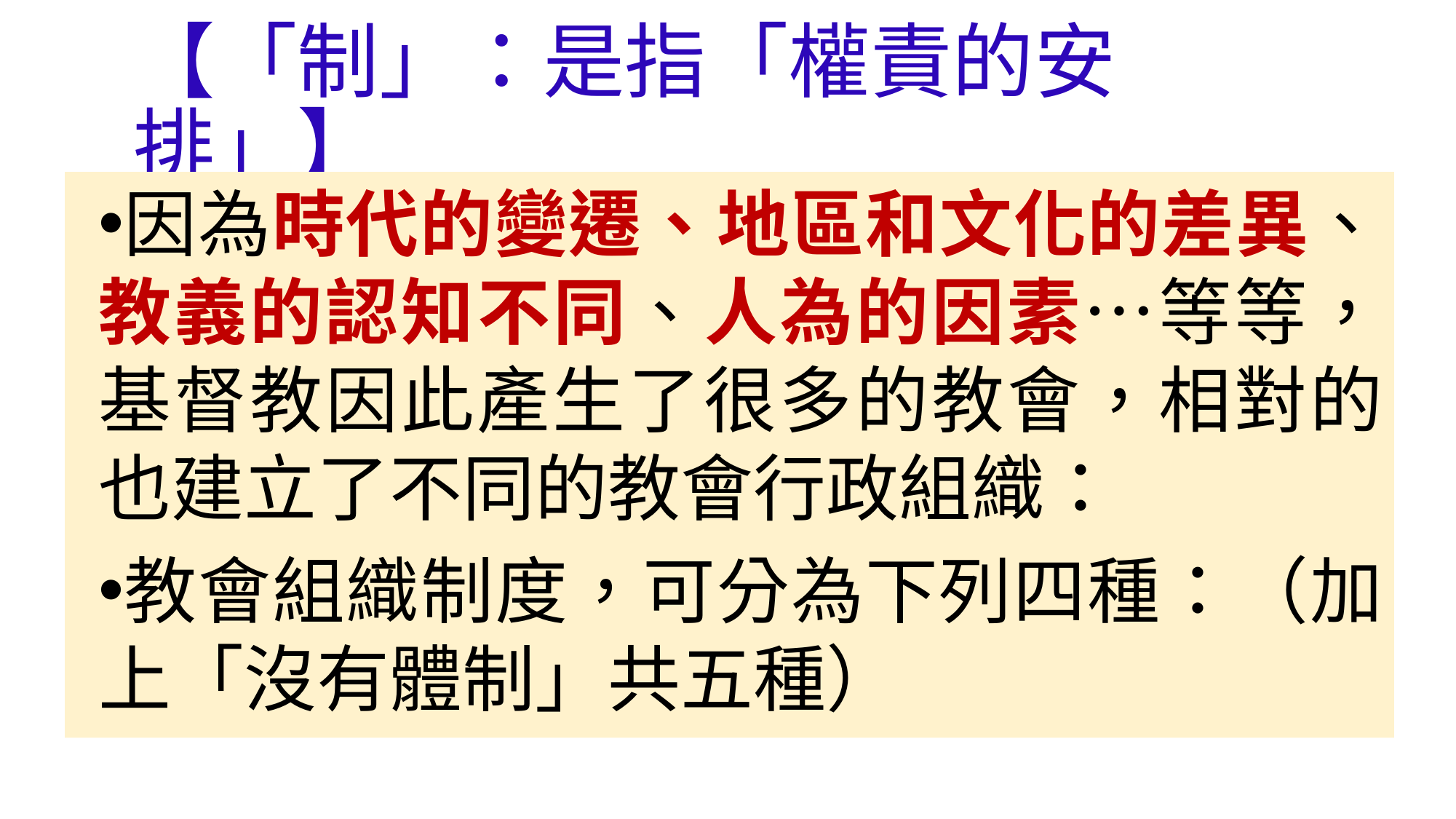

# 【「制」：是指「權責的安排」】
因為時代的變遷、地區和文化的差異、教義的認知不同、人為的因素…等等，基督教因此產生了很多的教會，相對的也建立了不同的教會行政組織：
教會組織制度，可分為下列四種：（加上「沒有體制」共五種）